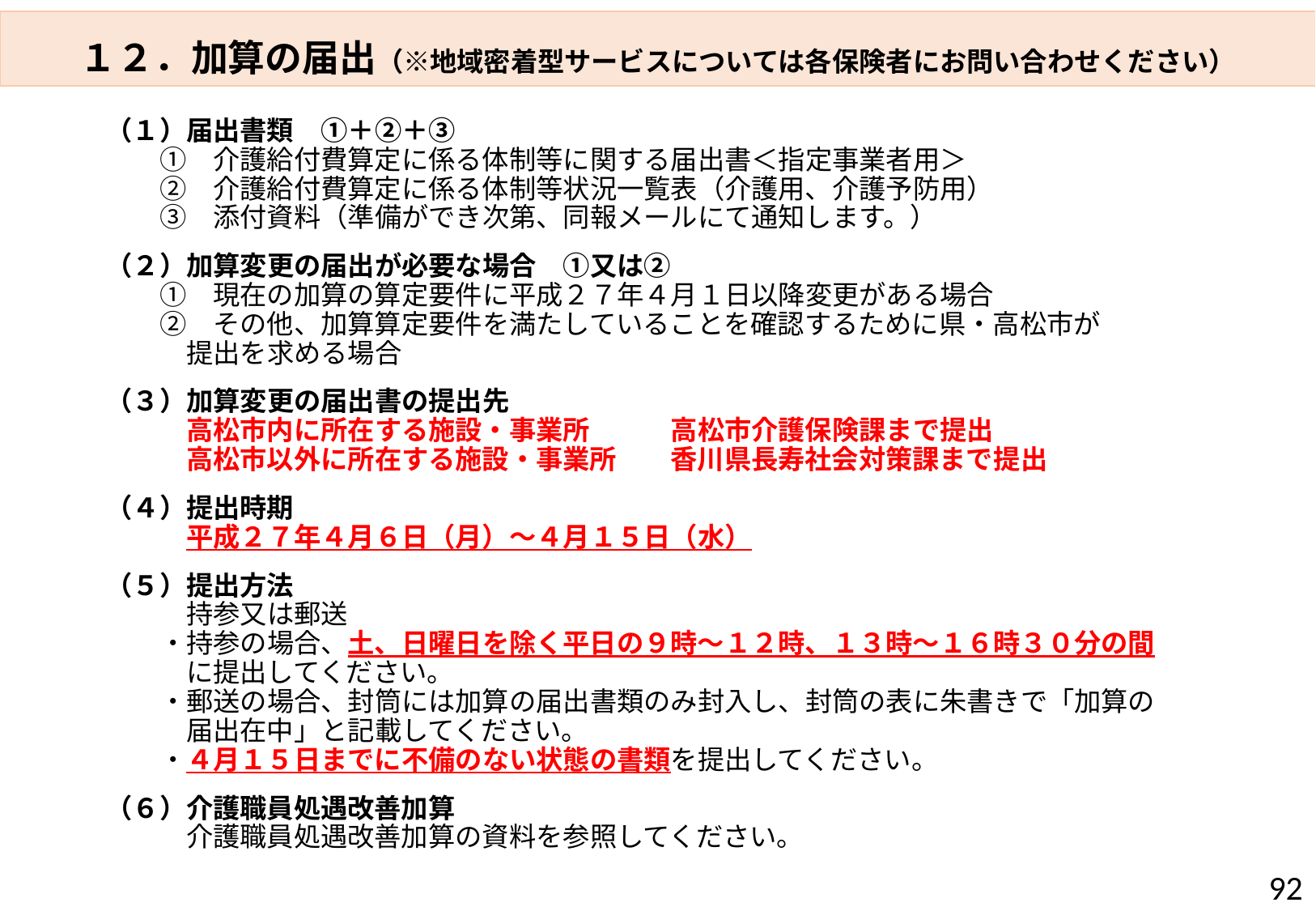

１２．加算の届出（※地域密着型サービスについては各保険者にお問い合わせください）
（１）届出書類　①＋②＋③
　　①　介護給付費算定に係る体制等に関する届出書＜指定事業者用＞
　　②　介護給付費算定に係る体制等状況一覧表（介護用、介護予防用）
　　③　添付資料（準備ができ次第、同報メールにて通知します。）

（２）加算変更の届出が必要な場合　①又は②
　　①　現在の加算の算定要件に平成２７年４月１日以降変更がある場合
　　②　その他、加算算定要件を満たしていることを確認するために県・高松市が
　　　提出を求める場合

（３）加算変更の届出書の提出先
　　　高松市内に所在する施設・事業所　　　高松市介護保険課まで提出
　　　高松市以外に所在する施設・事業所　　香川県長寿社会対策課まで提出

（４）提出時期
　　　平成２７年４月６日（月）～４月１５日（水）

（５）提出方法
　　　持参又は郵送
　　・持参の場合、土、日曜日を除く平日の９時～１２時、１３時～１６時３０分の間
　　　に提出してください。
　　・郵送の場合、封筒には加算の届出書類のみ封入し、封筒の表に朱書きで「加算の
　　　届出在中」と記載してください。
　　・４月１５日までに不備のない状態の書類を提出してください。

（６）介護職員処遇改善加算
　　　介護職員処遇改善加算の資料を参照してください。
92